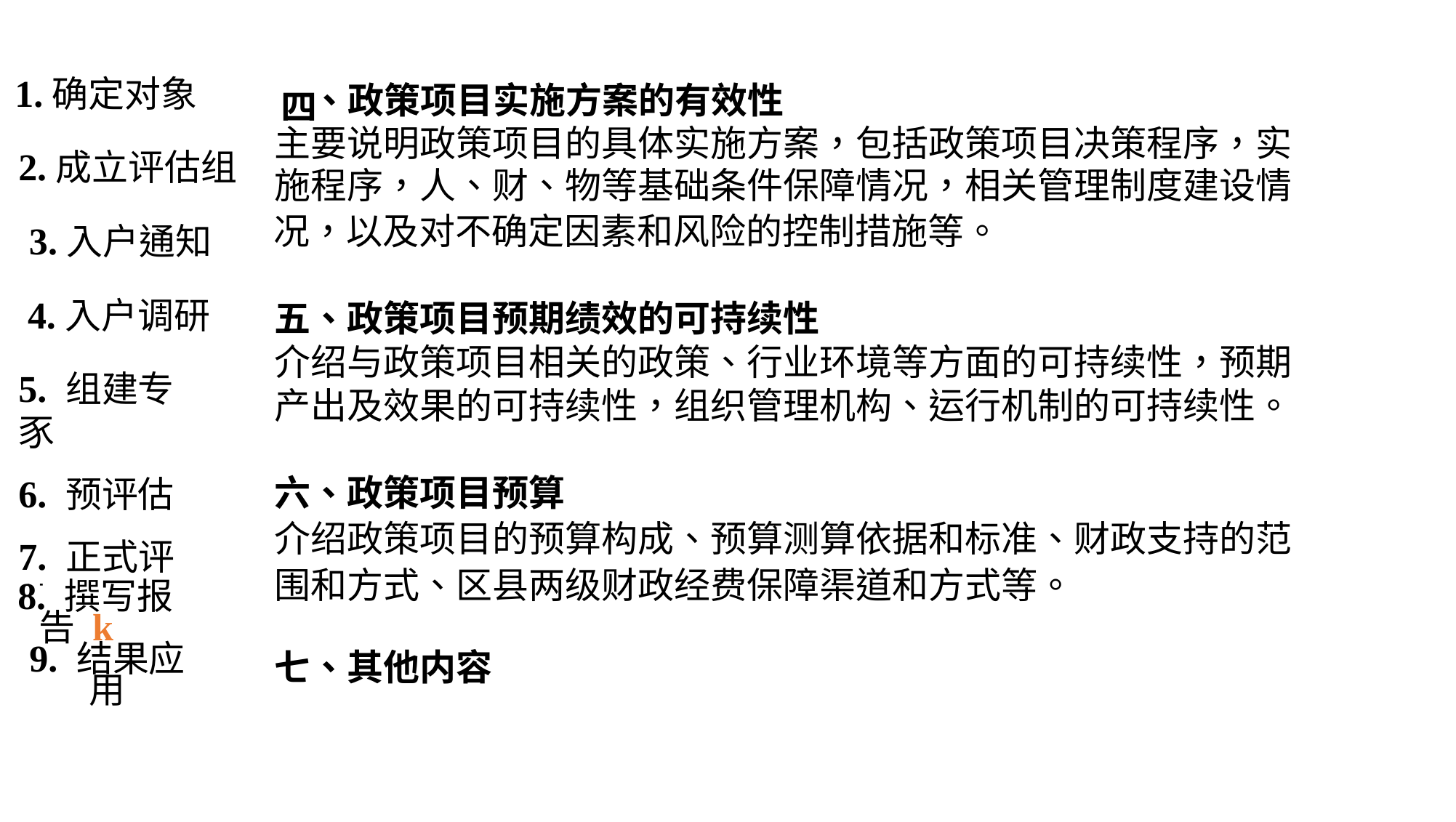

1.确定对象
、政策项目实施方案的有效性
四
主要说明政策项目的具体实施方案，包括政策项目决策程序，实 施程序，人、财、物等基础条件保障情况，相关管理制度建设情
2.成立评估组
况，以及对不确定因素和风险的控制措施等。
3.入户通知
4.入户调研
五、政策项目预期绩效的可持续性
介绍与政策项目相关的政策、行业环境等方面的可持续性，预期
5. 组建专豕
6. 预评估
7. 正式评估
产出及效果的可持续性，组织管理机构、运行机制的可持续性。
六、政策项目预算
介绍政策项目的预算构成、预算测算依据和标准、财政支持的范 围和方式、区县两级财政经费保障渠道和方式等。
8. 撰写报告 k
9. 结果应用
七、其他内容